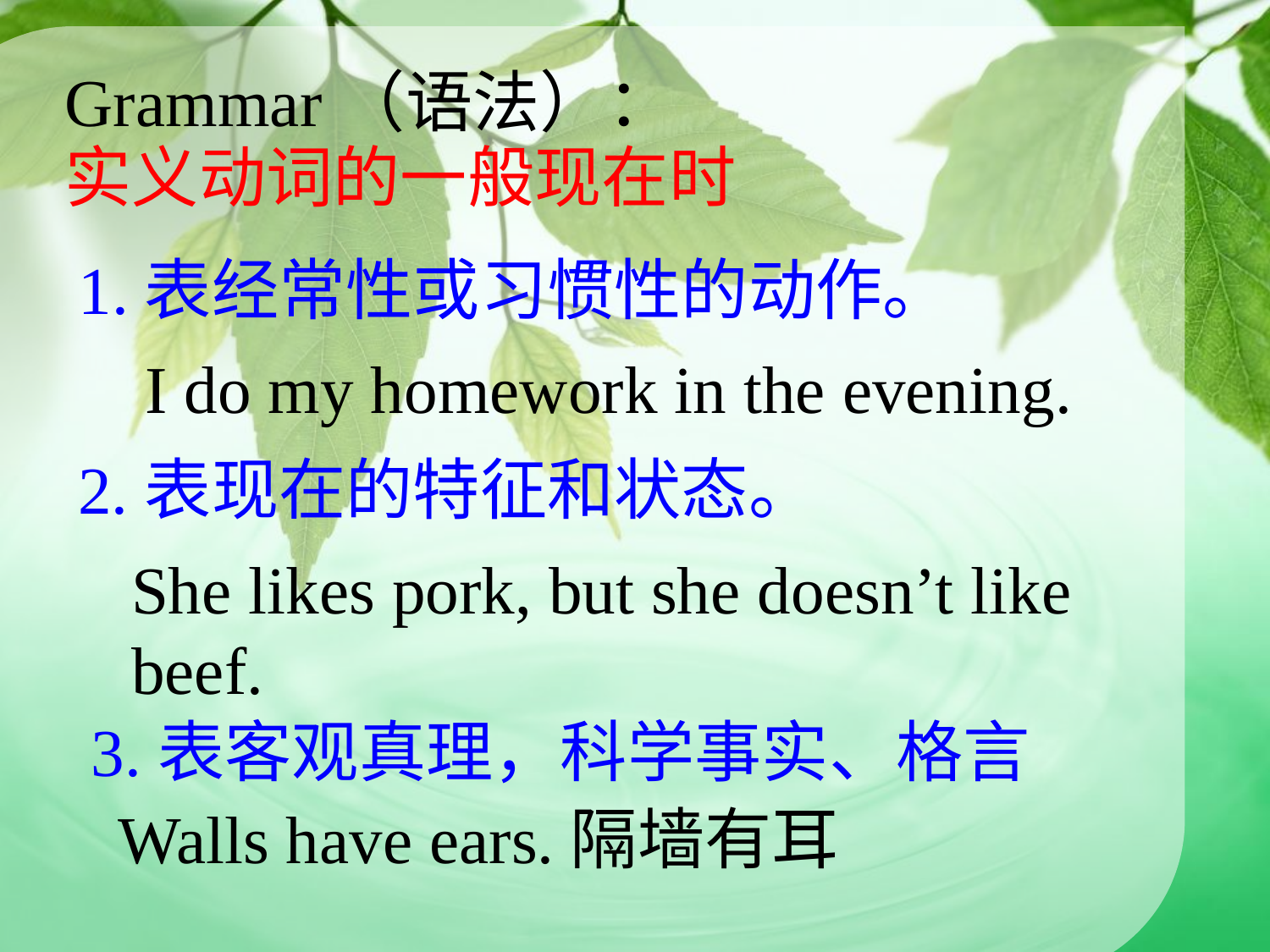

Grammar（语法）：
实义动词的一般现在时
1.表经常性或习惯性的动作。
I do my homework in the evening.
2.表现在的特征和状态。
She likes pork, but she doesn’t like beef.
3.表客观真理，科学事实、格言
Walls have ears.隔墙有耳